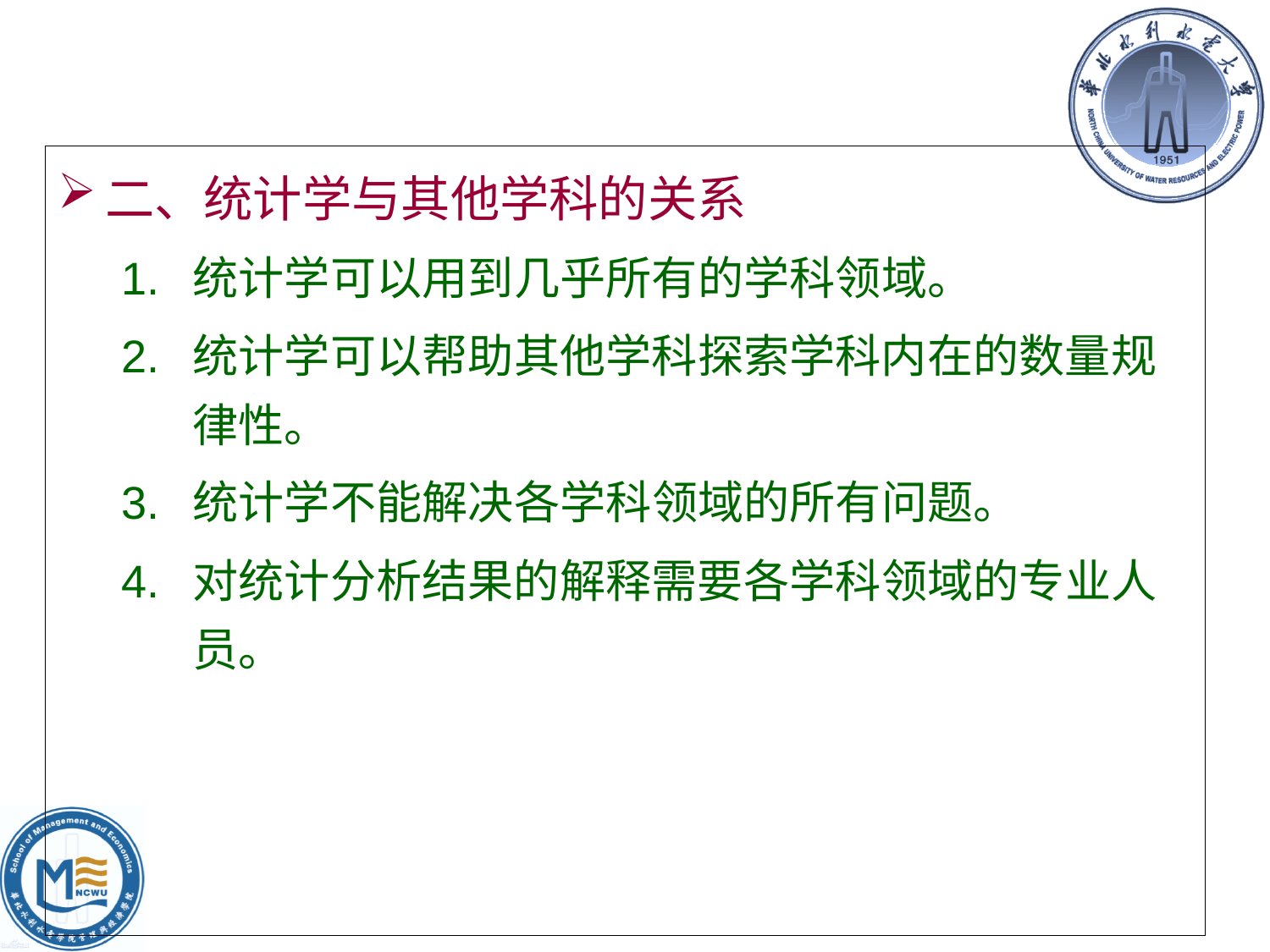

二、统计学与其他学科的关系
统计学可以用到几乎所有的学科领域。
统计学可以帮助其他学科探索学科内在的数量规律性。
统计学不能解决各学科领域的所有问题。
对统计分析结果的解释需要各学科领域的专业人员。